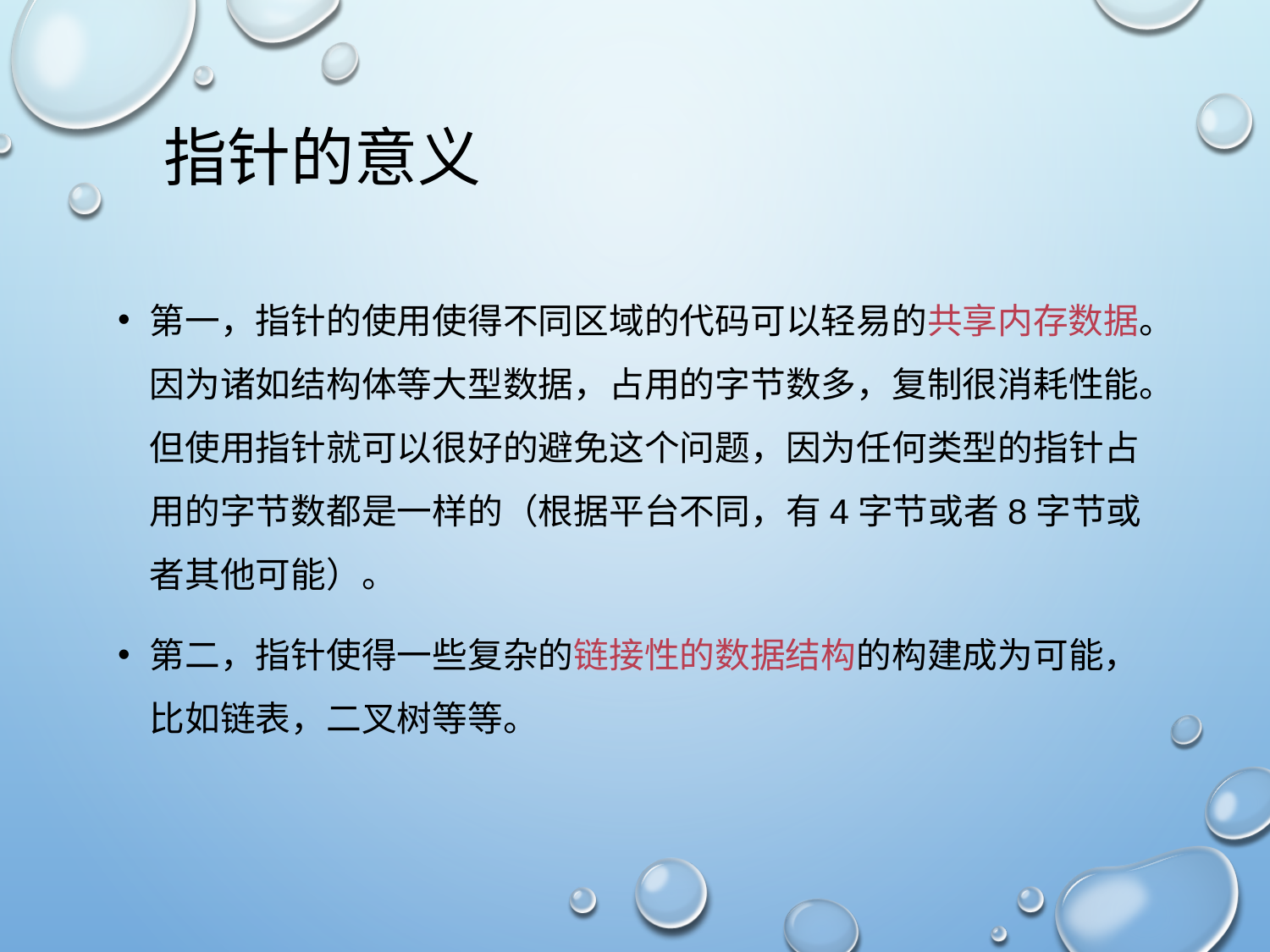

# 指针的意义
第一，指针的使用使得不同区域的代码可以轻易的共享内存数据。因为诸如结构体等大型数据，占用的字节数多，复制很消耗性能。但使用指针就可以很好的避免这个问题，因为任何类型的指针占用的字节数都是一样的（根据平台不同，有4字节或者8字节或者其他可能）。
第二，指针使得一些复杂的链接性的数据结构的构建成为可能，比如链表，二叉树等等。